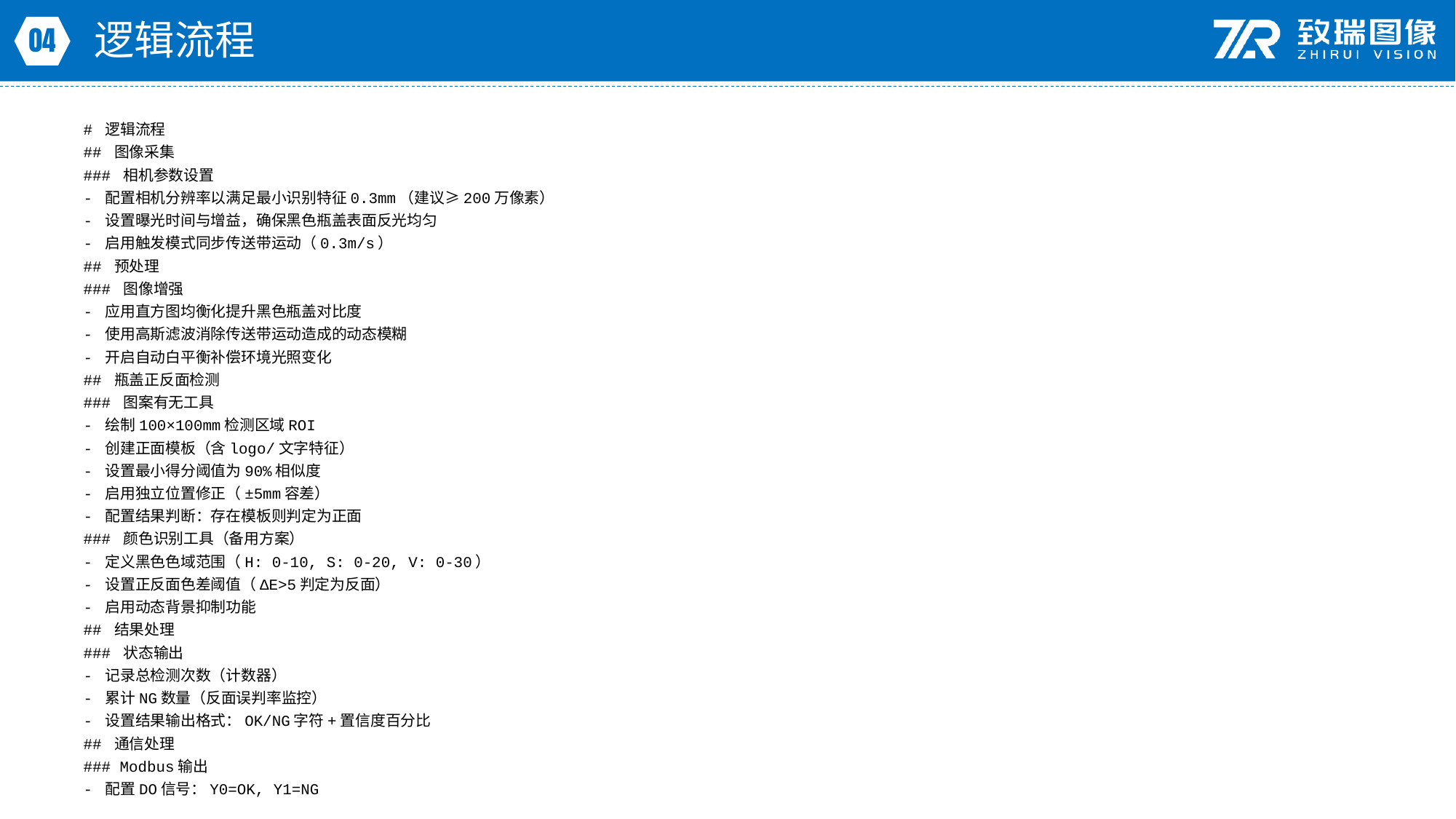

逻辑流程
04

# 逻辑流程
## 图像采集
### 相机参数设置
- 配置相机分辨率以满足最小识别特征0.3mm（建议≥200万像素）
- 设置曝光时间与增益，确保黑色瓶盖表面反光均匀
- 启用触发模式同步传送带运动（0.3m/s）
## 预处理
### 图像增强
- 应用直方图均衡化提升黑色瓶盖对比度
- 使用高斯滤波消除传送带运动造成的动态模糊
- 开启自动白平衡补偿环境光照变化
## 瓶盖正反面检测
### 图案有无工具
- 绘制100×100mm检测区域ROI
- 创建正面模板（含logo/文字特征）
- 设置最小得分阈值为90%相似度
- 启用独立位置修正（±5mm容差）
- 配置结果判断：存在模板则判定为正面
### 颜色识别工具（备用方案）
- 定义黑色色域范围（H: 0-10, S: 0-20, V: 0-30）
- 设置正反面色差阈值（ΔE>5判定为反面）
- 启用动态背景抑制功能
## 结果处理
### 状态输出
- 记录总检测次数（计数器）
- 累计NG数量（反面误判率监控）
- 设置结果输出格式：OK/NG字符+置信度百分比
## 通信处理
### Modbus输出
- 配置DO信号：Y0=OK, Y1=NG